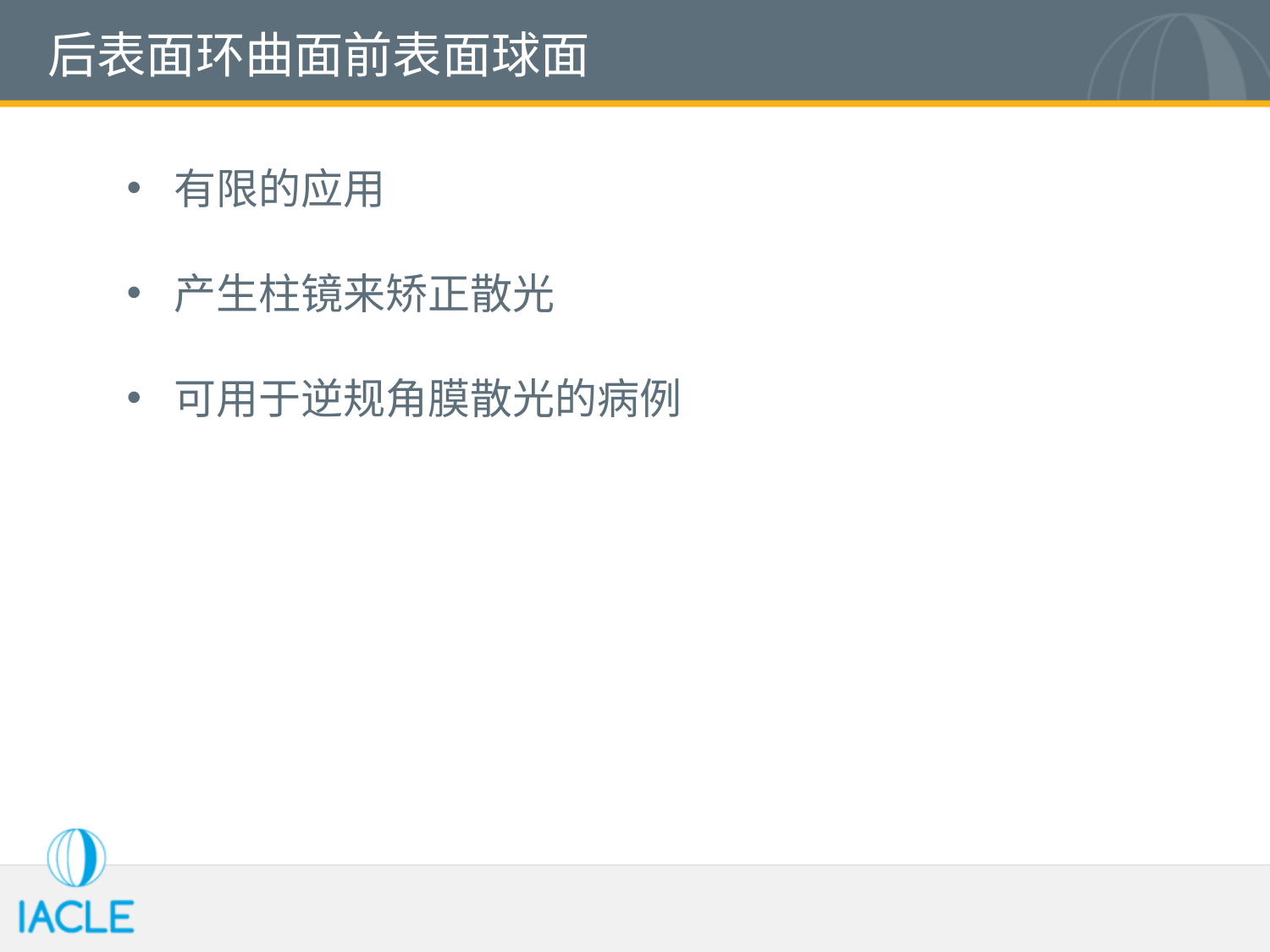

# 后表面环曲面前表面球面
有限的应用
产生柱镜来矫正散光
可用于逆规角膜散光的病例